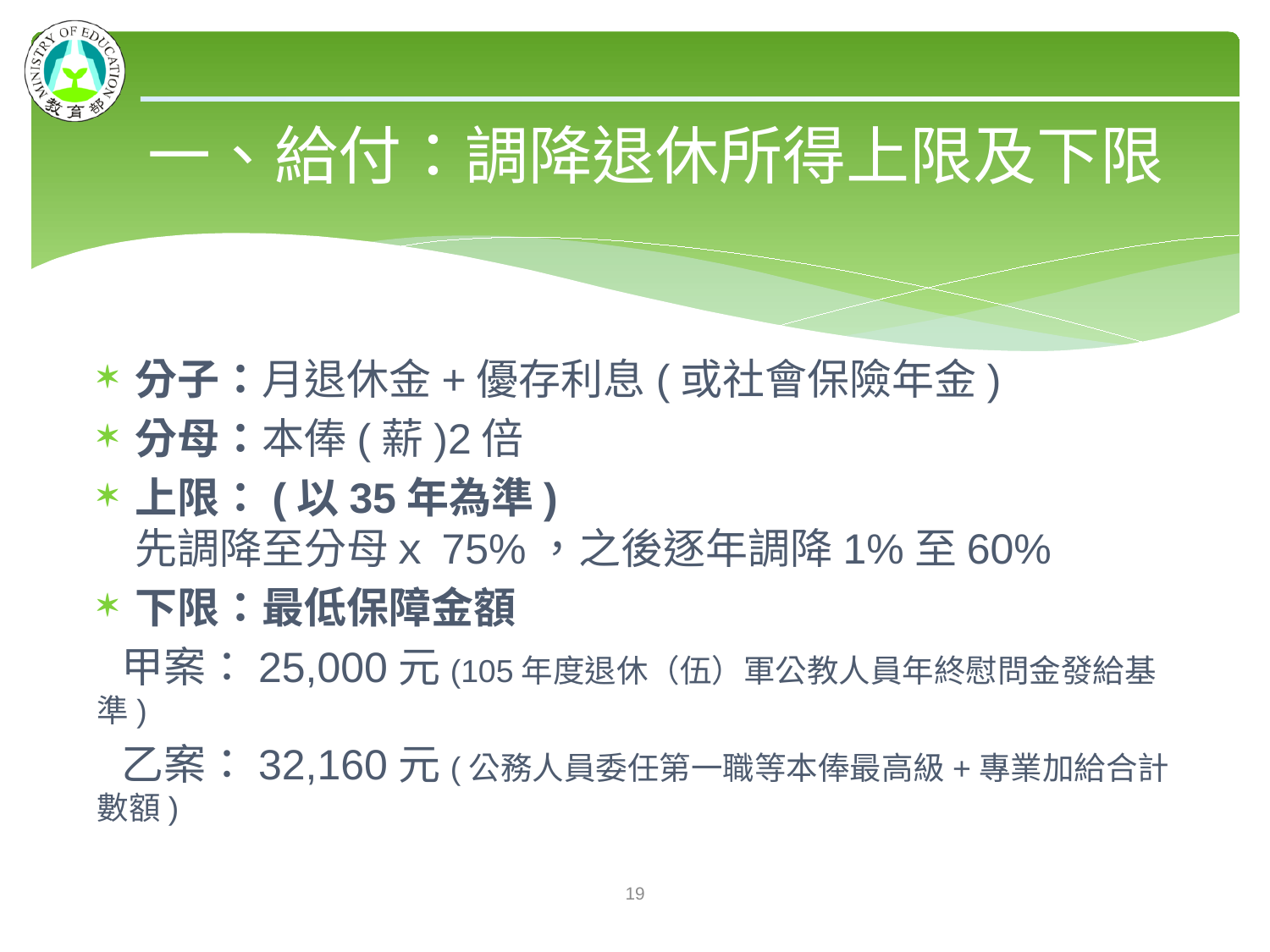

# 一、給付：調降退休所得上限及下限
分子：月退休金+優存利息(或社會保險年金)
分母：本俸(薪)2倍
上限：(以35年為準)
先調降至分母ｘ75%，之後逐年調降1%至60%
下限：最低保障金額
  甲案：25,000元(105年度退休（伍）軍公教人員年終慰問金發給基準)
  乙案：32,160元(公務人員委任第一職等本俸最高級+專業加給合計數額)

19